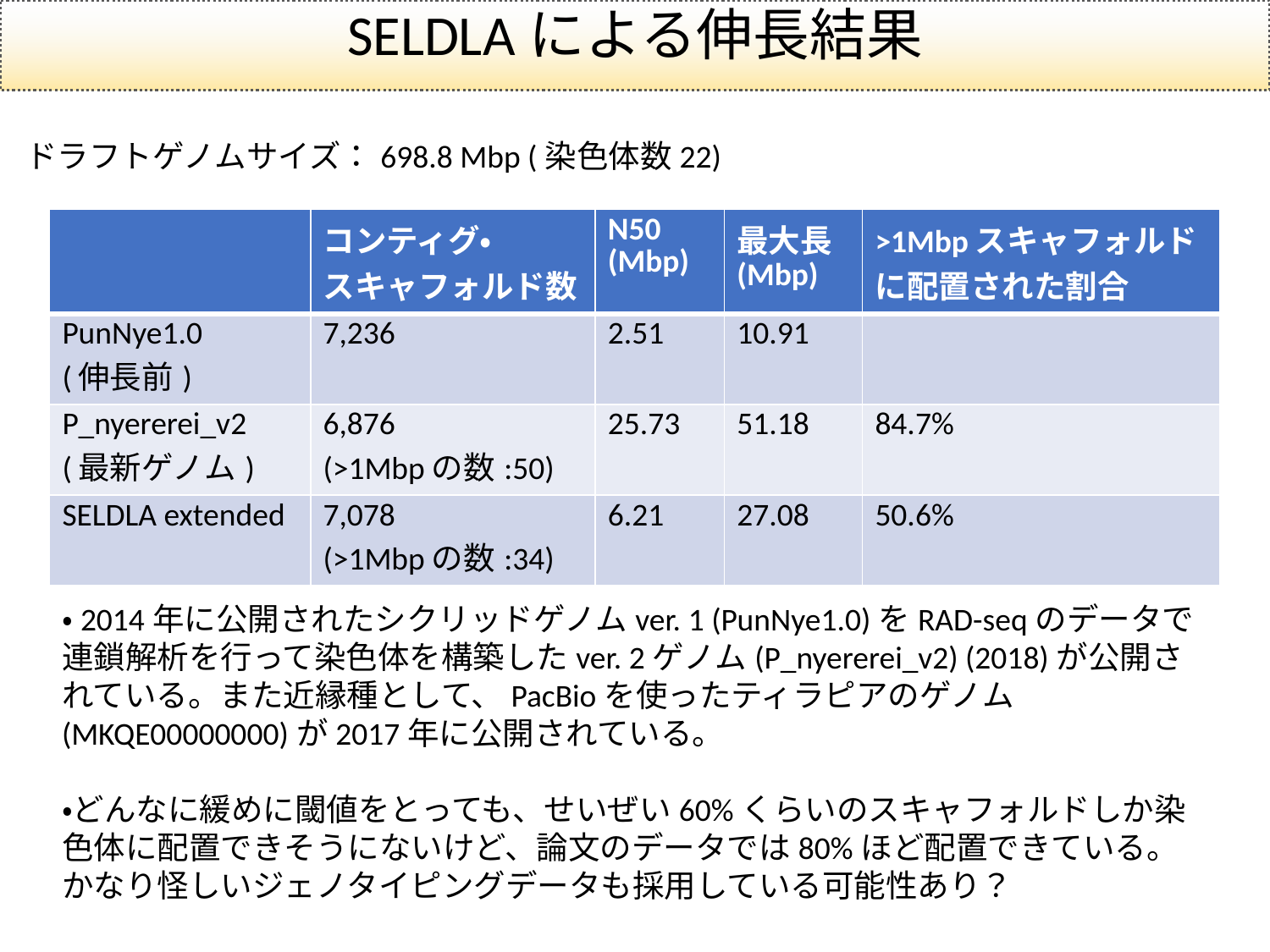

SELDLAによる伸長結果
ドラフトゲノムサイズ：698.8 Mbp (染色体数22)
|  | コンティグ・ スキャフォルド数 | N50 (Mbp) | 最大長 (Mbp) | >1Mbpスキャフォルドに配置された割合 |
| --- | --- | --- | --- | --- |
| PunNye1.0 (伸長前) | 7,236 | 2.51 | 10.91 |  |
| P\_nyererei\_v2 (最新ゲノム) | 6,876 (>1Mbpの数:50) | 25.73 | 51.18 | 84.7% |
| SELDLA extended | 7,078 (>1Mbpの数:34) | 6.21 | 27.08 | 50.6% |
・2014年に公開されたシクリッドゲノムver. 1 (PunNye1.0)をRAD-seqのデータで連鎖解析を行って染色体を構築したver. 2ゲノム(P_nyererei_v2) (2018)が公開されている。また近縁種として、PacBioを使ったティラピアのゲノム(MKQE00000000)が2017年に公開されている。

・どんなに緩めに閾値をとっても、せいぜい60%くらいのスキャフォルドしか染色体に配置できそうにないけど、論文のデータでは80%ほど配置できている。
かなり怪しいジェノタイピングデータも採用している可能性あり？